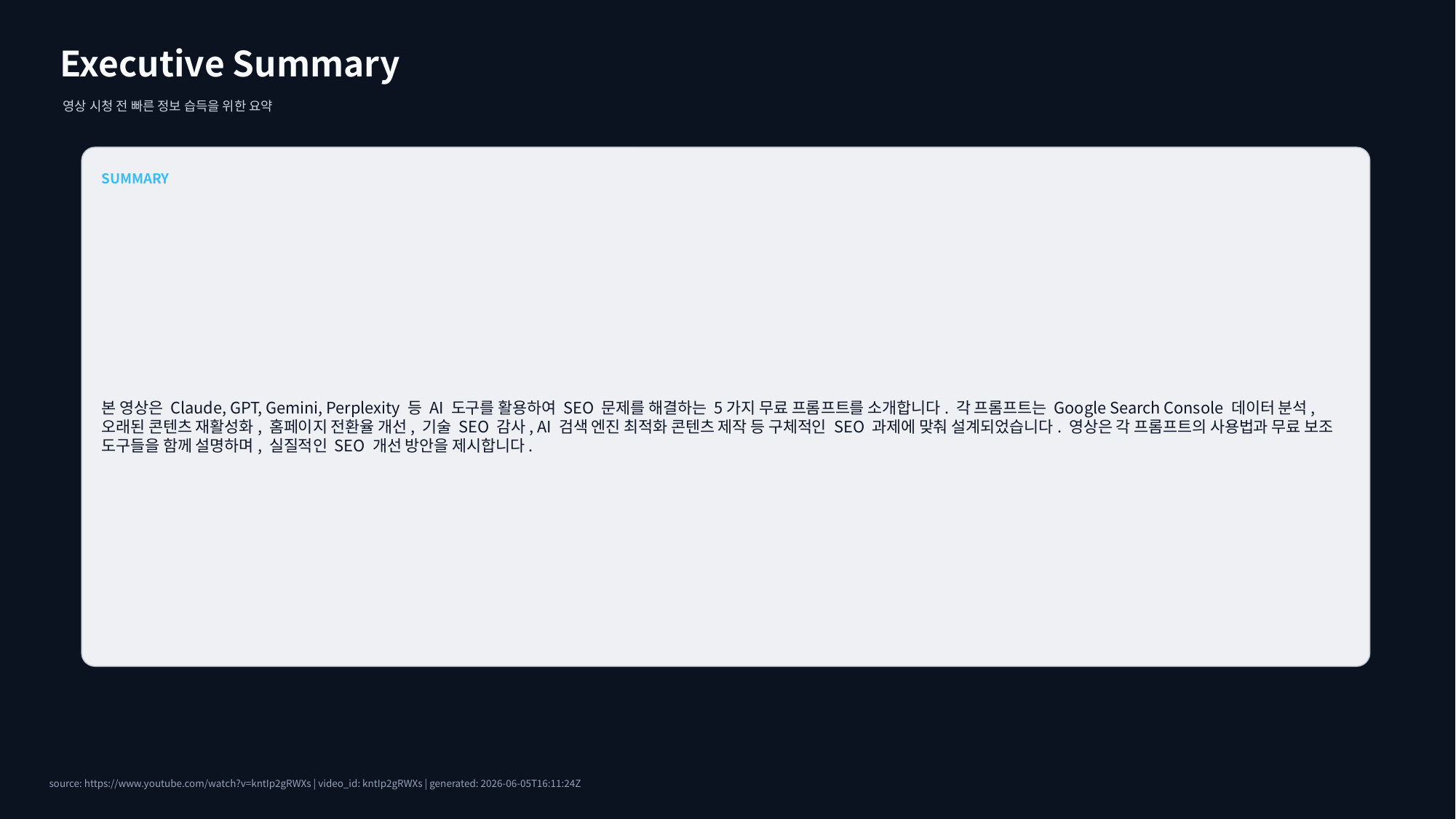

Executive Summary
영상 시청 전 빠른 정보 습득을 위한 요약

SUMMARY
본 영상은 Claude, GPT, Gemini, Perplexity 등 AI 도구를 활용하여 SEO 문제를 해결하는 5가지 무료 프롬프트를 소개합니다. 각 프롬프트는 Google Search Console 데이터 분석, 오래된 콘텐츠 재활성화, 홈페이지 전환율 개선, 기술 SEO 감사, AI 검색 엔진 최적화 콘텐츠 제작 등 구체적인 SEO 과제에 맞춰 설계되었습니다. 영상은 각 프롬프트의 사용법과 무료 보조 도구들을 함께 설명하며, 실질적인 SEO 개선 방안을 제시합니다.
source: https://www.youtube.com/watch?v=kntIp2gRWXs | video_id: kntIp2gRWXs | generated: 2026-06-05T16:11:24Z